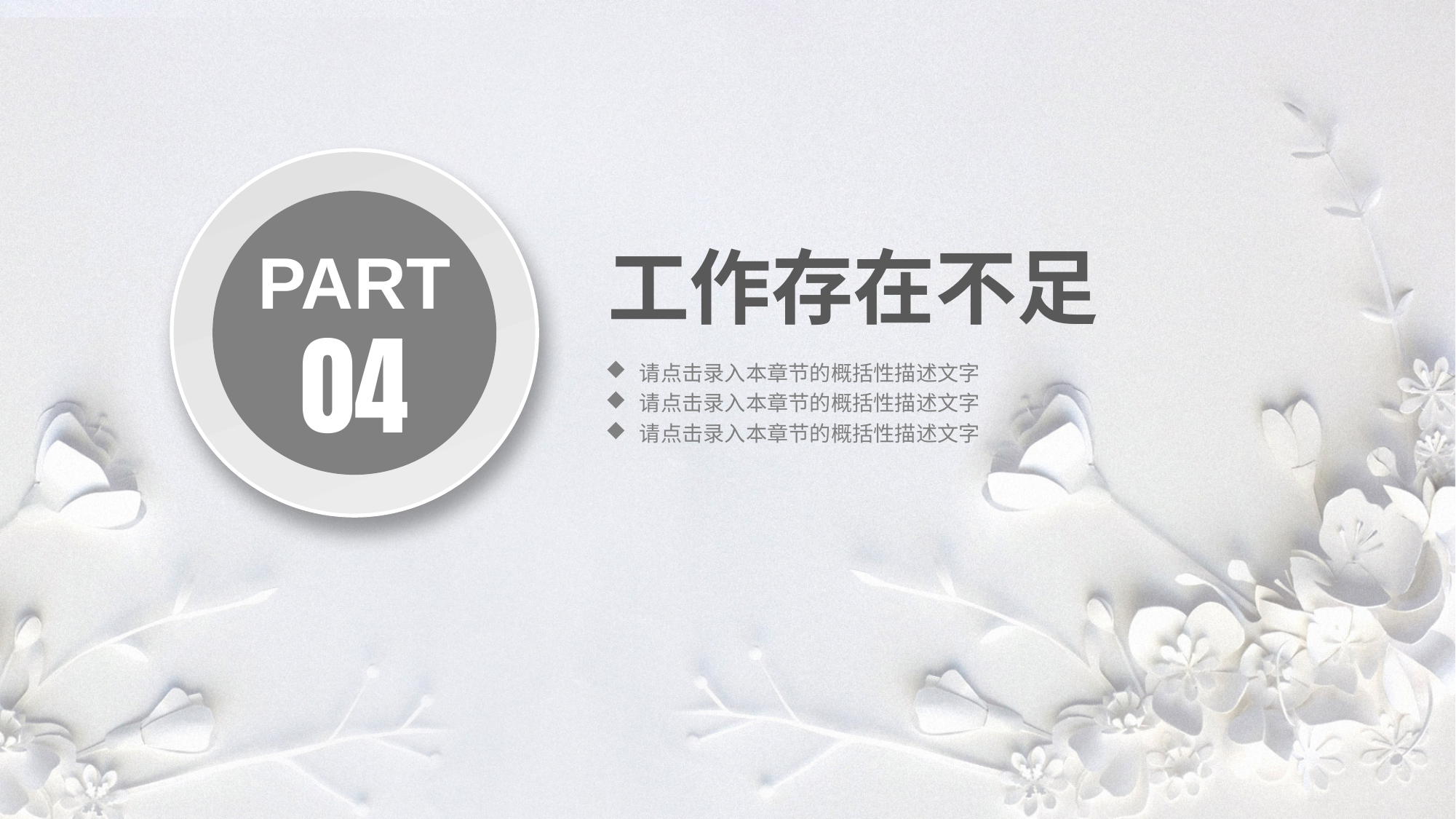

工作存在不足
PART
04
请点击录入本章节的概括性描述文字
请点击录入本章节的概括性描述文字
请点击录入本章节的概括性描述文字